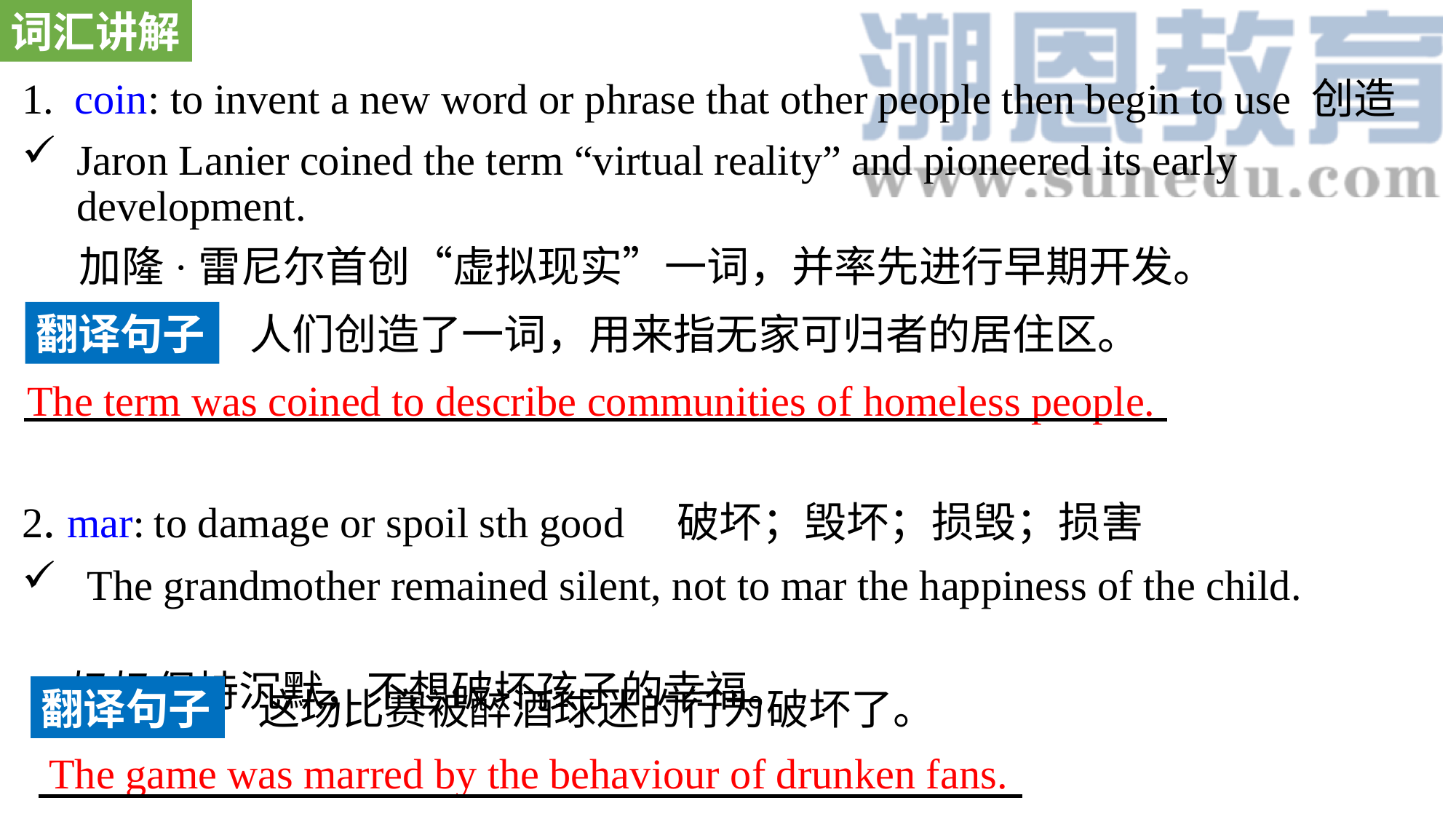

词汇讲解
1.  coin: to invent a new word or phrase that other people then begin to use 创造
Jaron Lanier coined the term “virtual reality” and pioneered its early development.
     加隆·雷尼尔首创“虚拟现实”一词，并率先进行早期开发。

2. mar: to damage or spoil sth good    破坏；毁坏；损毁；损害
 The grandmother remained silent, not to mar the happiness of the child.
    奶奶保持沉默，不想破坏孩子的幸福。
翻译句子
人们创造了一词，用来指无家可归者的居住区。
The term was coined to describe communities of homeless people.
翻译句子
这场比赛被醉酒球迷的行为破坏了。
The game was marred by the behaviour of drunken fans.